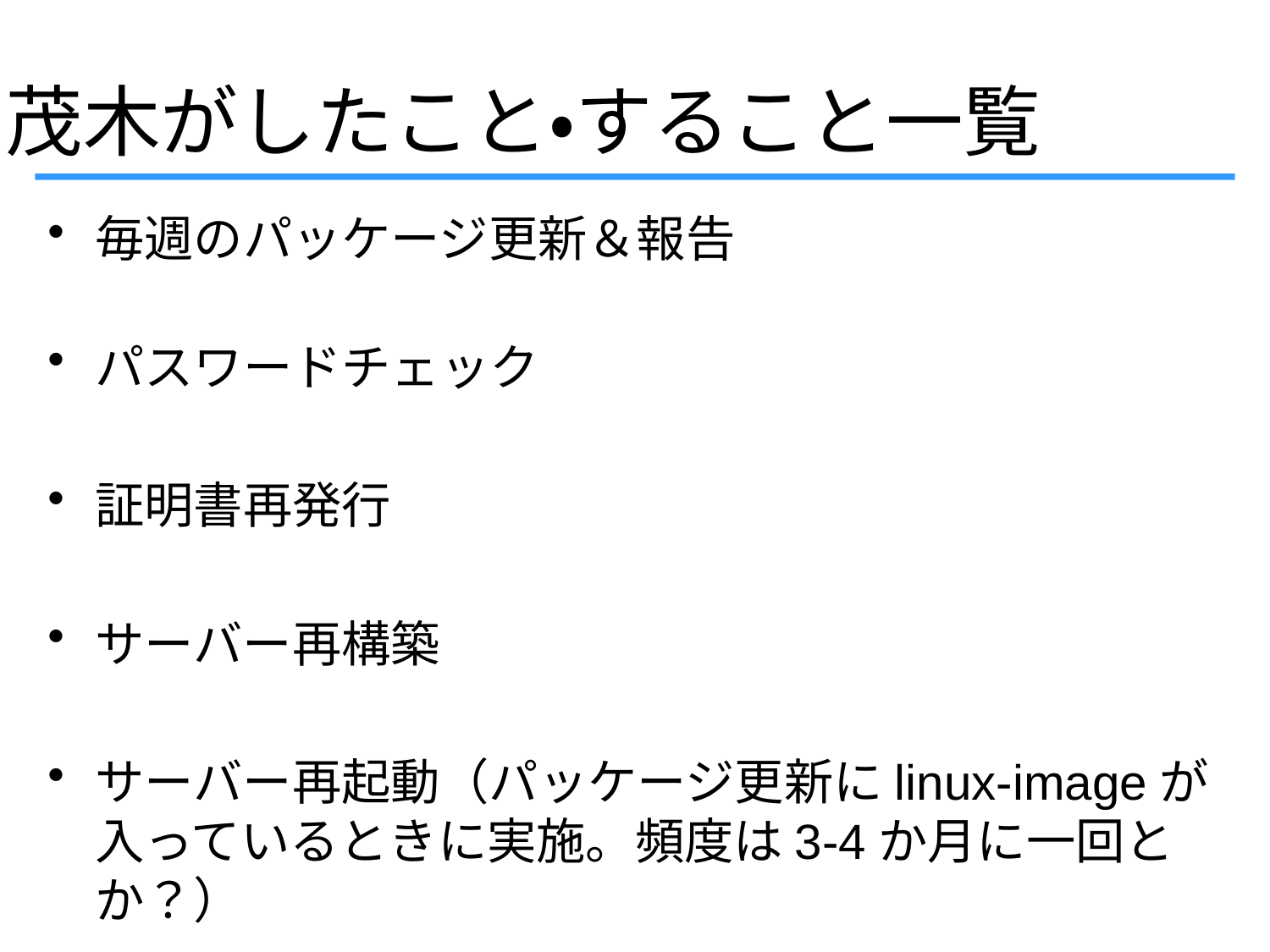

茂木がしたこと・すること一覧

毎週のパッケージ更新＆報告

パスワードチェック

証明書再発行

サーバー再構築

サーバー再起動（パッケージ更新にlinux-imageが入っているときに実施。頻度は3-4か月に一回とか？）